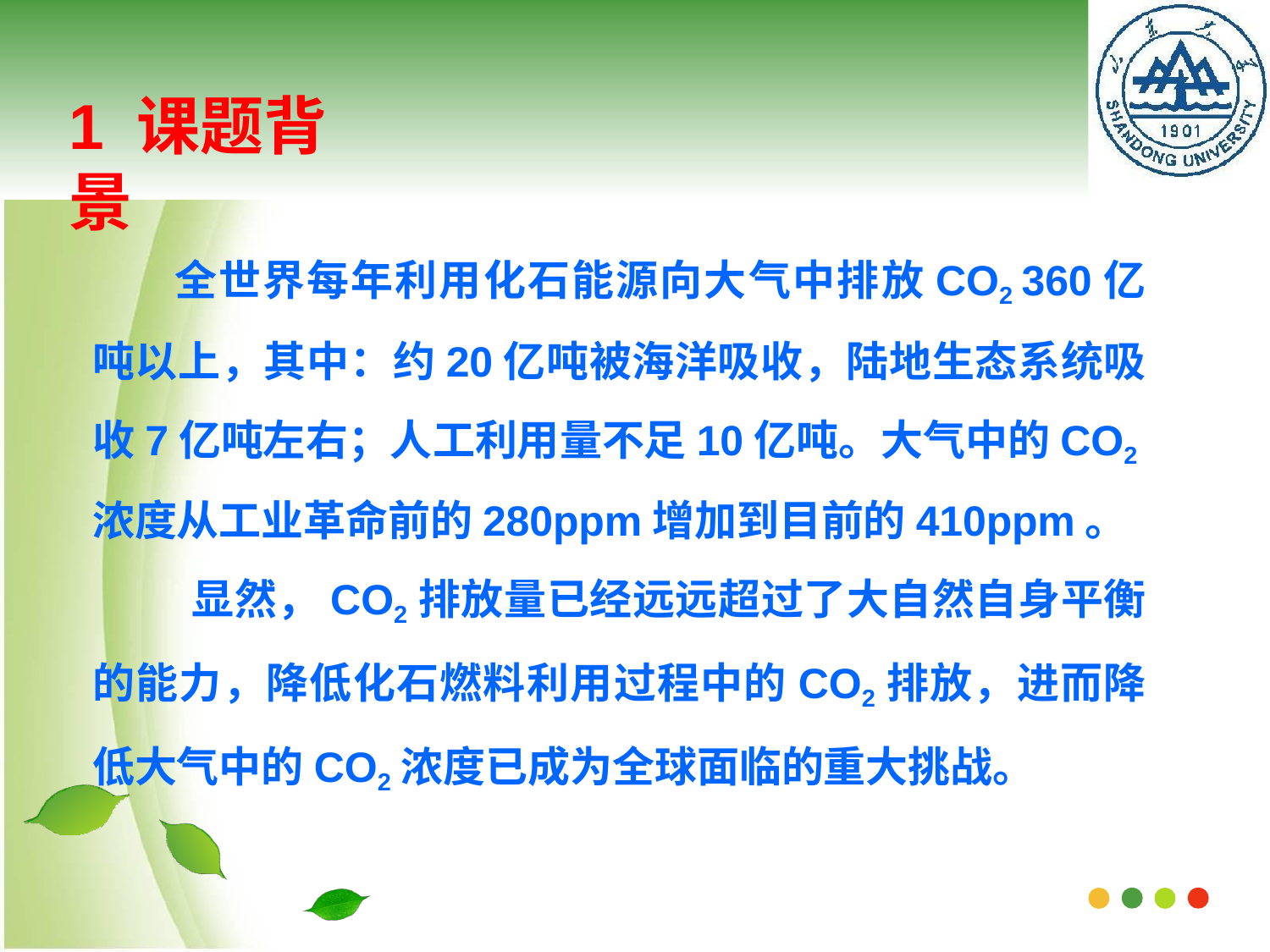

# 1 课题背景
 全世界每年利用化石能源向大气中排放CO2 360亿吨以上，其中：约20亿吨被海洋吸收，陆地生态系统吸收7亿吨左右；人工利用量不足10亿吨。大气中的CO2浓度从工业革命前的280ppm增加到目前的410ppm。
   显然，CO2排放量已经远远超过了大自然自身平衡的能力，降低化石燃料利用过程中的CO2排放，进而降低大气中的CO2浓度已成为全球面临的重大挑战。